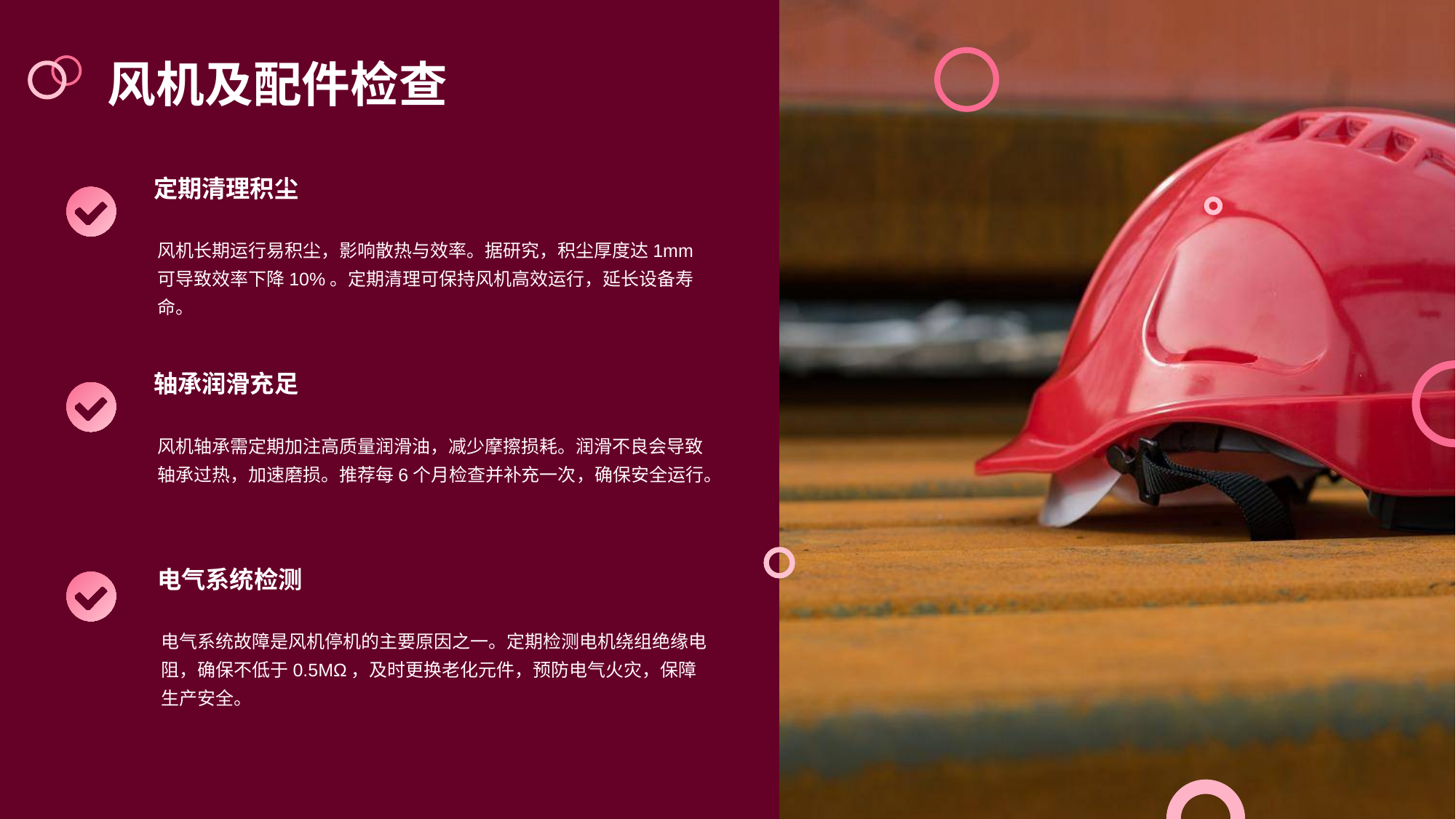

风机及配件检查

定期清理积尘

风机长期运行易积尘，影响散热与效率。据研究，积尘厚度达1mm可导致效率下降10%。定期清理可保持风机高效运行，延长设备寿命。
轴承润滑充足

风机轴承需定期加注高质量润滑油，减少摩擦损耗。润滑不良会导致轴承过热，加速磨损。推荐每6个月检查并补充一次，确保安全运行。
电气系统检测

电气系统故障是风机停机的主要原因之一。定期检测电机绕组绝缘电阻，确保不低于0.5MΩ，及时更换老化元件，预防电气火灾，保障生产安全。